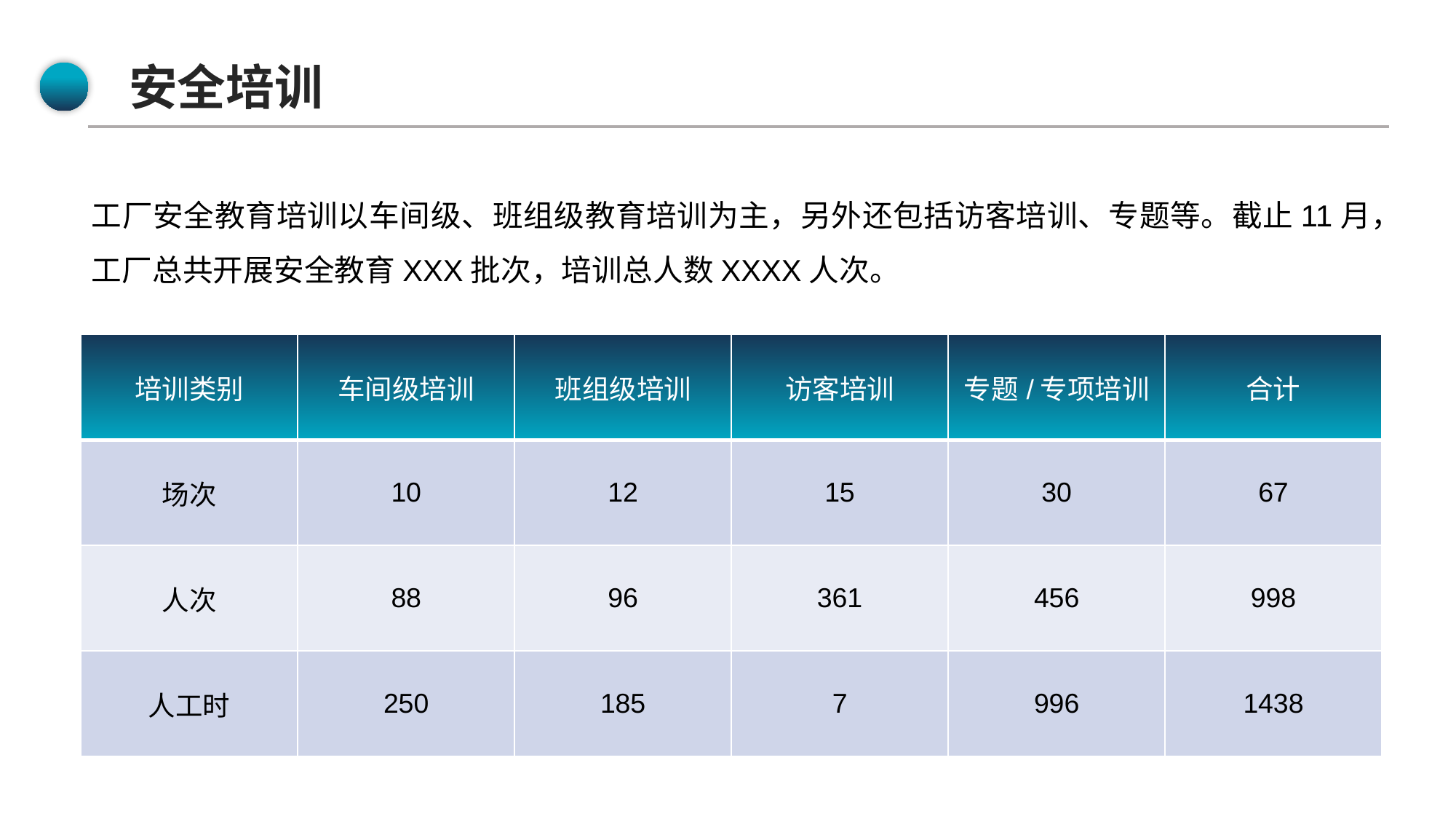

安全培训

工厂安全教育培训以车间级、班组级教育培训为主，另外还包括访客培训、专题等。截止11月，工厂总共开展安全教育XXX批次，培训总人数XXXX人次。
| 培训类别 | 车间级培训 | 班组级培训 | 访客培训 | 专题/专项培训 | 合计 |
| --- | --- | --- | --- | --- | --- |
| 场次 | 10 | 12 | 15 | 30 | 67 |
| 人次 | 88 | 96 | 361 | 456 | 998 |
| 人工时 | 250 | 185 | 7 | 996 | 1438 |